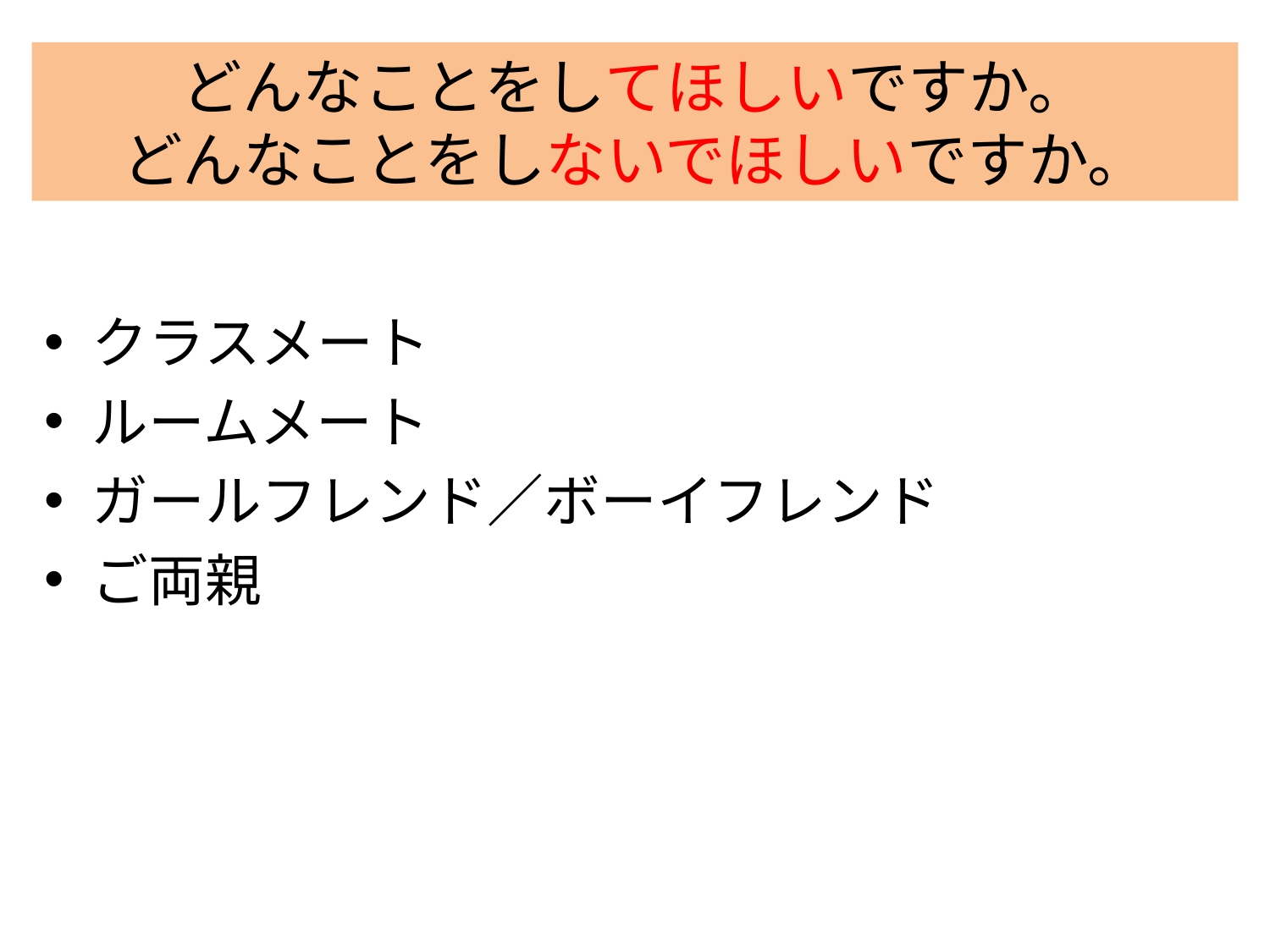

# どんなことをしてほしいですか。 どんなことをしないでほしいですか。

クラスメート
ルームメート
ガールフレンド／ボーイフレンド
ご両親